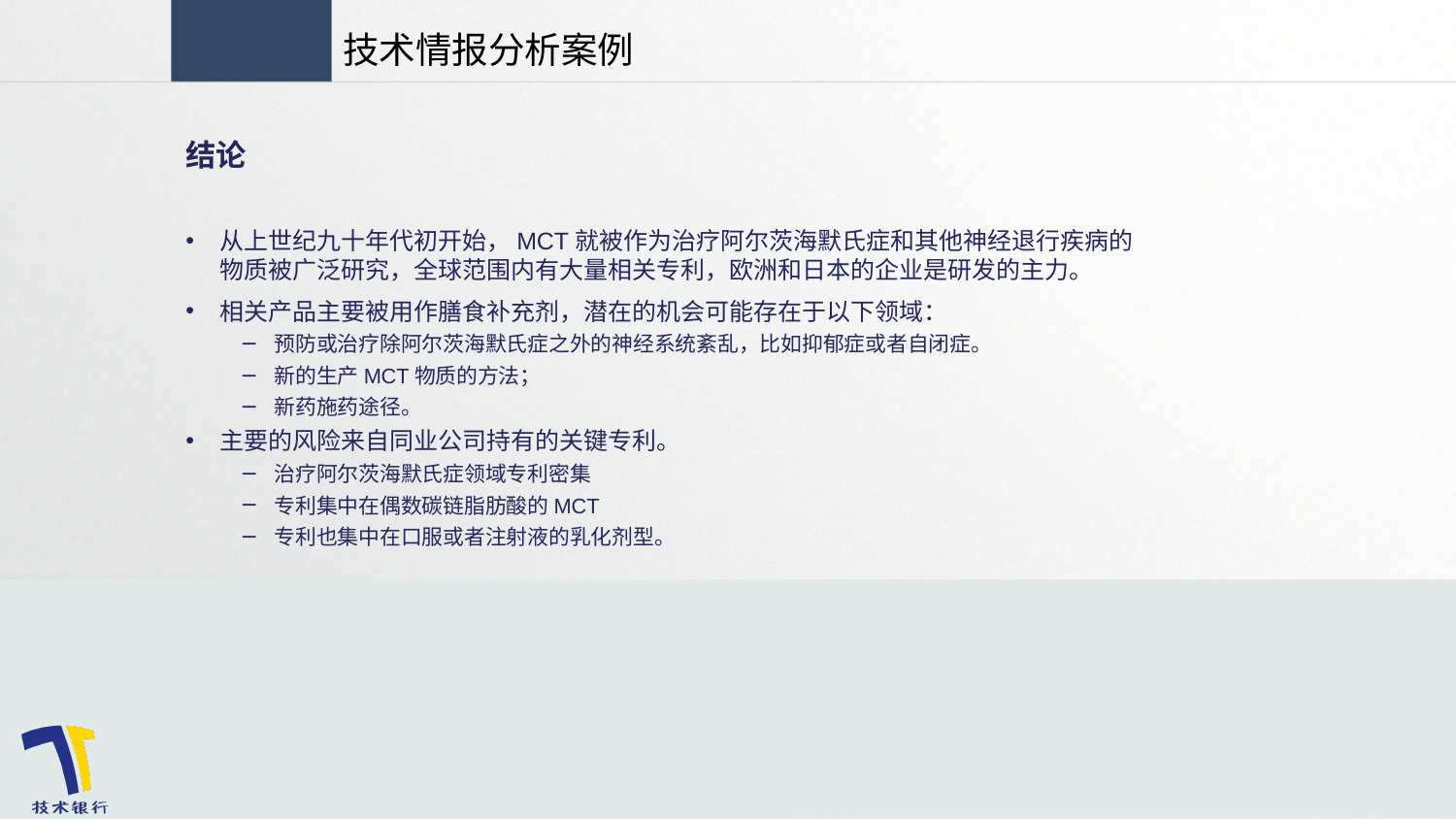

技术情报分析案例
结论
从上世纪九十年代初开始，MCT就被作为治疗阿尔茨海默氏症和其他神经退行疾病的物质被广泛研究，全球范围内有大量相关专利，欧洲和日本的企业是研发的主力。
相关产品主要被用作膳食补充剂，潜在的机会可能存在于以下领域：
预防或治疗除阿尔茨海默氏症之外的神经系统紊乱，比如抑郁症或者自闭症。
新的生产MCT物质的方法；
新药施药途径。
主要的风险来自同业公司持有的关键专利。
治疗阿尔茨海默氏症领域专利密集
专利集中在偶数碳链脂肪酸的MCT
专利也集中在口服或者注射液的乳化剂型。